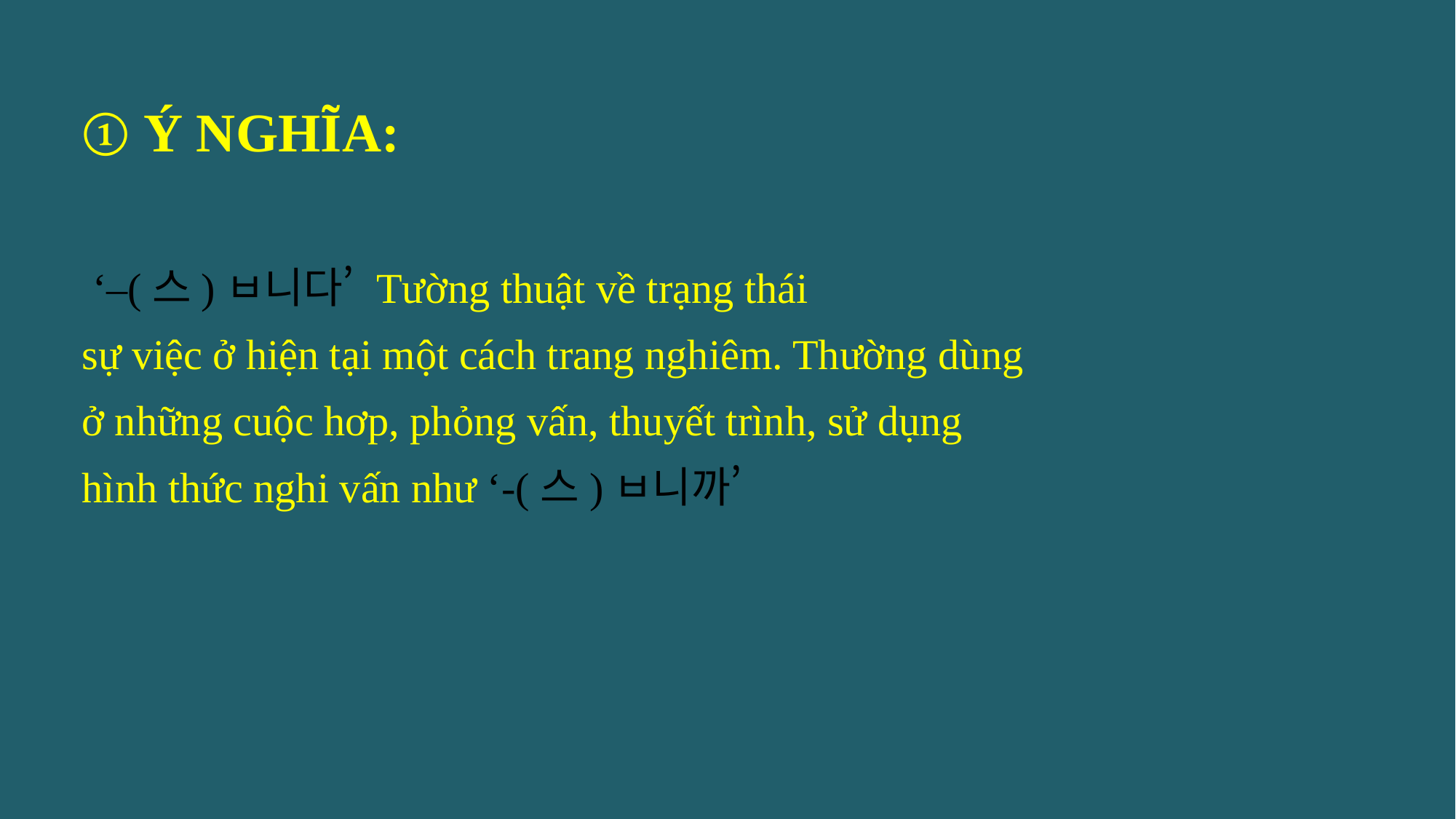

① Ý NGHĨA:

 ‘–(스)ㅂ니다’ Tường thuật về trạng thái
sự việc ở hiện tại một cách trang nghiêm. Thường dùng
ở những cuộc hơp, phỏng vấn, thuyết trình, sử dụng
hình thức nghi vấn như ‘-(스)ㅂ니까’